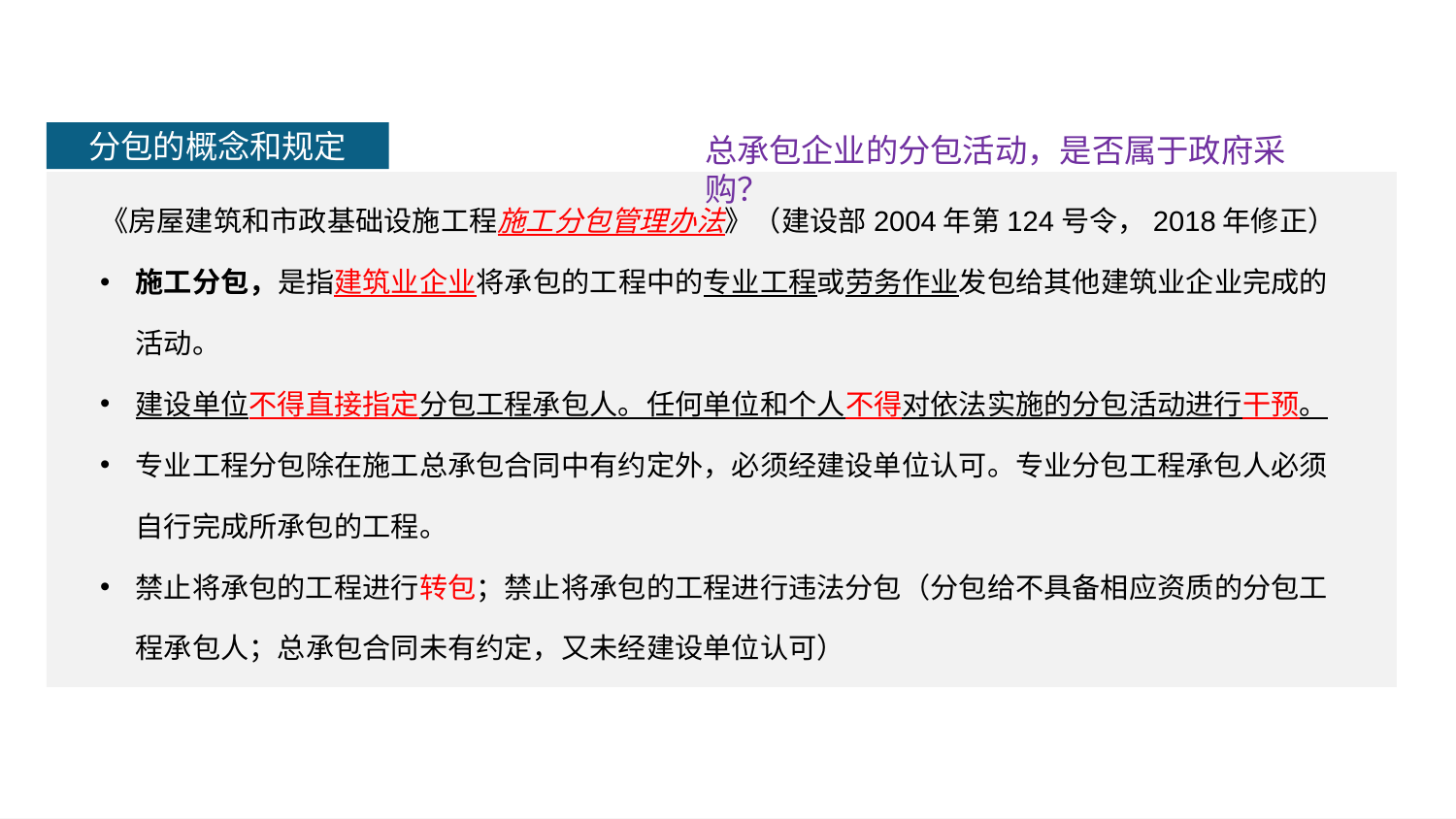

分包的概念和规定
总承包企业的分包活动，是否属于政府采购？
《房屋建筑和市政基础设施工程施工分包管理办法》（建设部2004年第124号令，2018年修正）
施工分包，是指建筑业企业将承包的工程中的专业工程或劳务作业发包给其他建筑业企业完成的活动。
建设单位不得直接指定分包工程承包人。任何单位和个人不得对依法实施的分包活动进行干预。
专业工程分包除在施工总承包合同中有约定外，必须经建设单位认可。专业分包工程承包人必须自行完成所承包的工程。
禁止将承包的工程进行转包；禁止将承包的工程进行违法分包（分包给不具备相应资质的分包工程承包人；总承包合同未有约定，又未经建设单位认可）